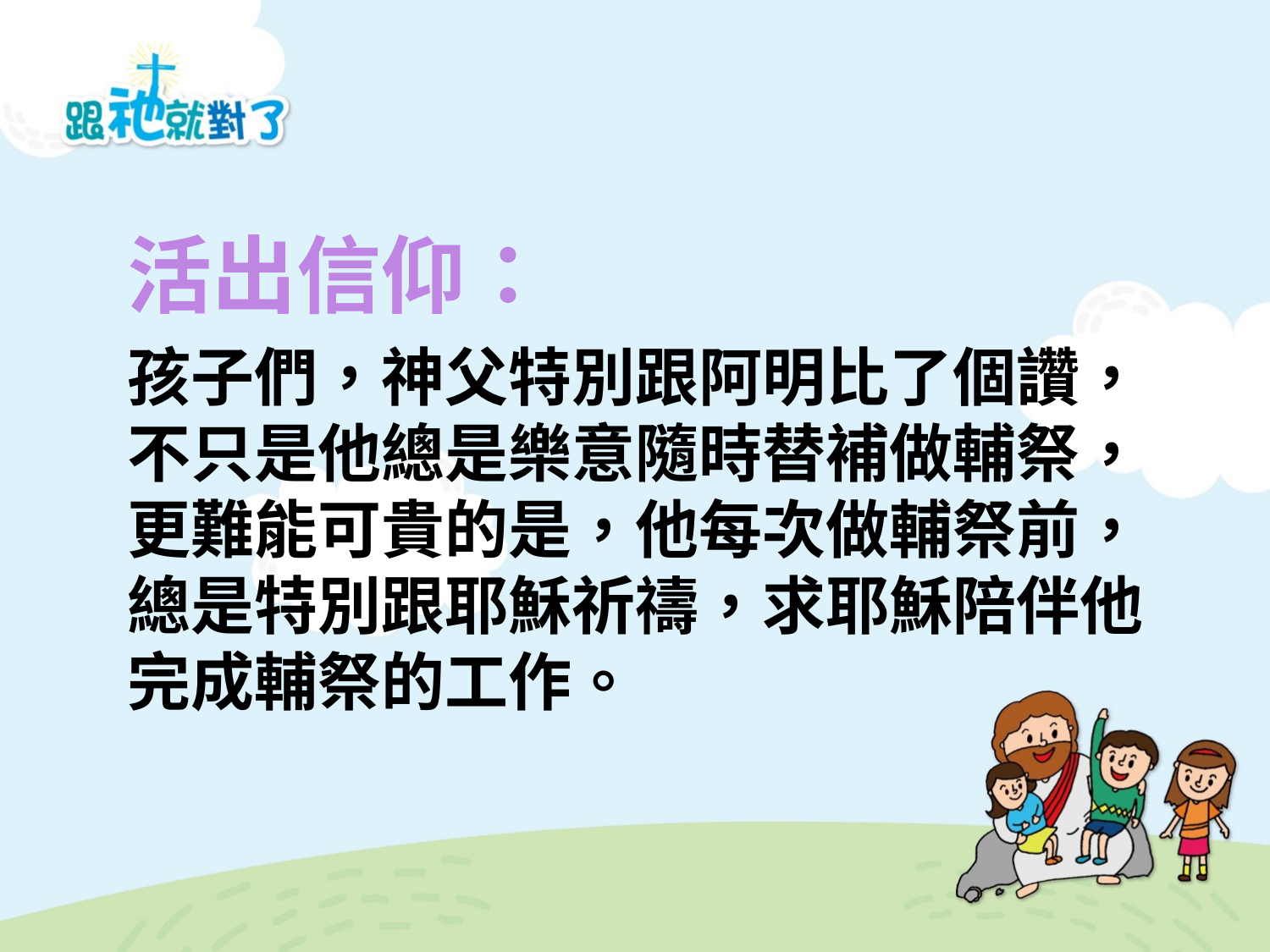

活出信仰：
孩子們，神父特別跟阿明比了個讚，不只是他總是樂意隨時替補做輔祭，更難能可貴的是，他每次做輔祭前，總是特別跟耶穌祈禱，求耶穌陪伴他完成輔祭的工作。